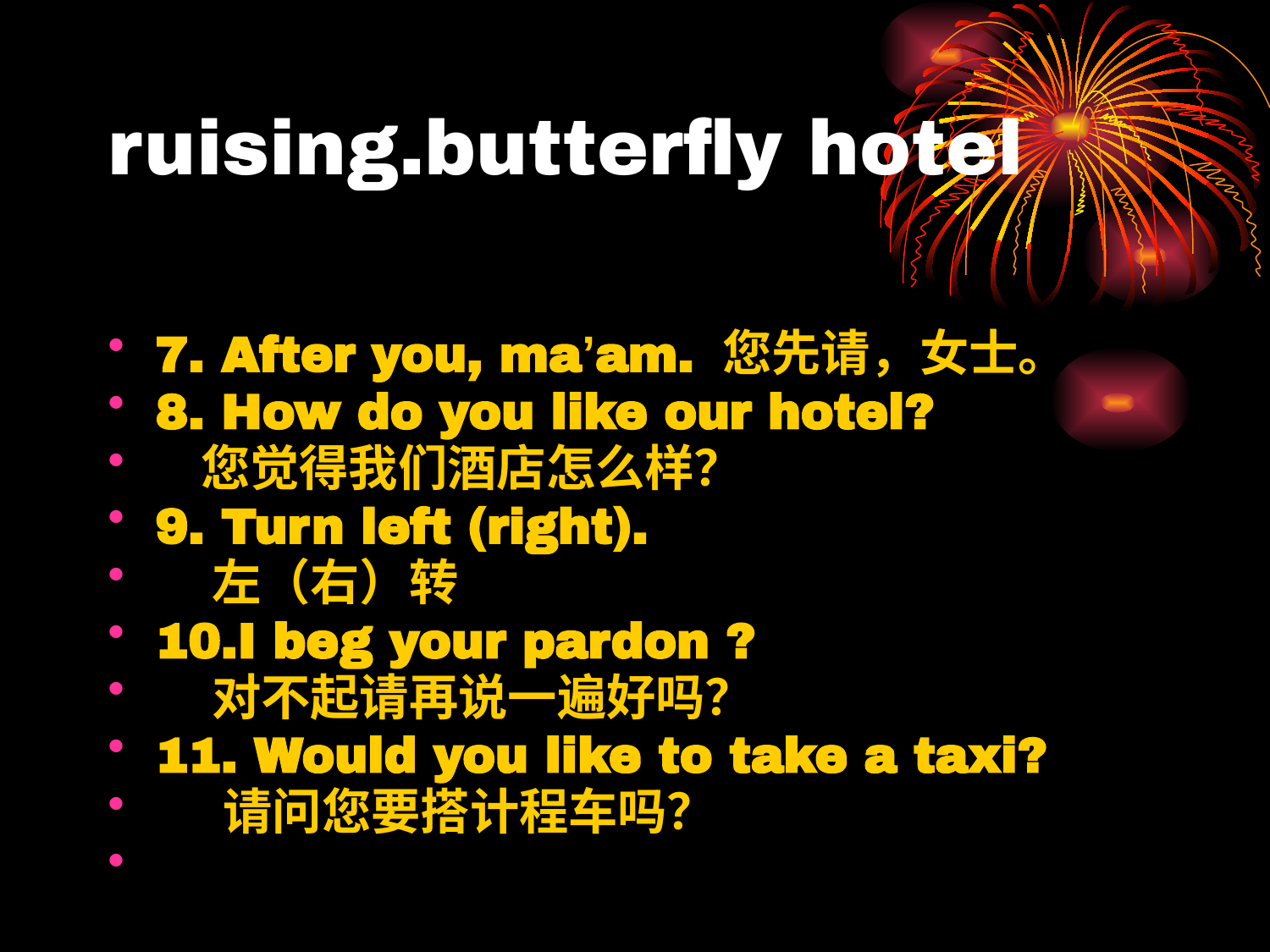

ruising.butterfly hotel

7. After you, ma’am. 您先请，女士。
8. How do you like our hotel?
   您觉得我们酒店怎么样？
9. Turn left (right).
    左（右）转
10.I beg your pardon ?
    对不起请再说一遍好吗？
11. Would you like to take a taxi?
     请问您要搭计程车吗？